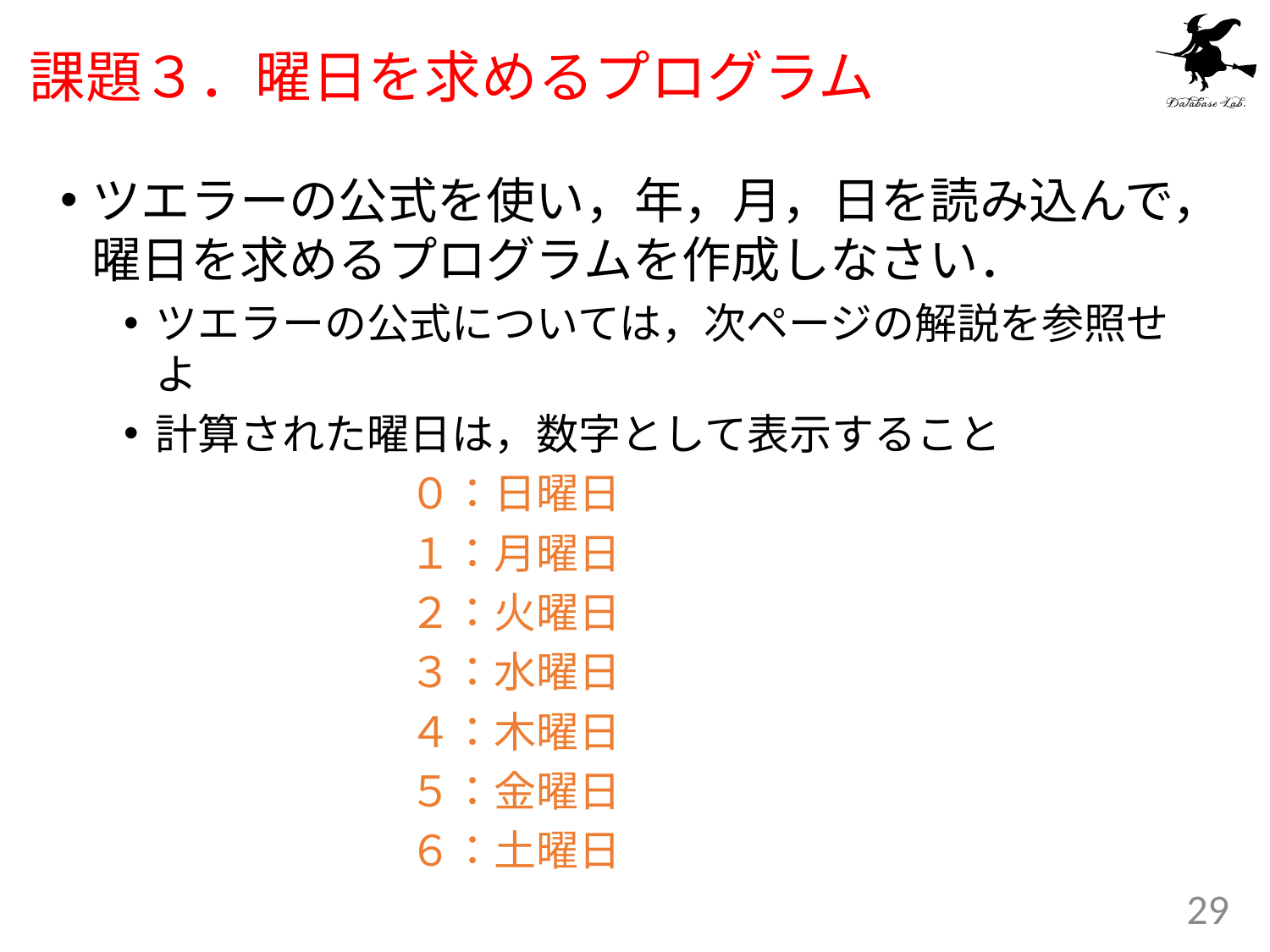

# 課題３．曜日を求めるプログラム

ツエラーの公式を使い，年，月，日を読み込んで，曜日を求めるプログラムを作成しなさい．
ツエラーの公式については，次ページの解説を参照せよ
計算された曜日は，数字として表示すること
			０：日曜日
	  		１：月曜日
			２：火曜日
			３：水曜日
			４：木曜日
			５：金曜日
			６：土曜日
29